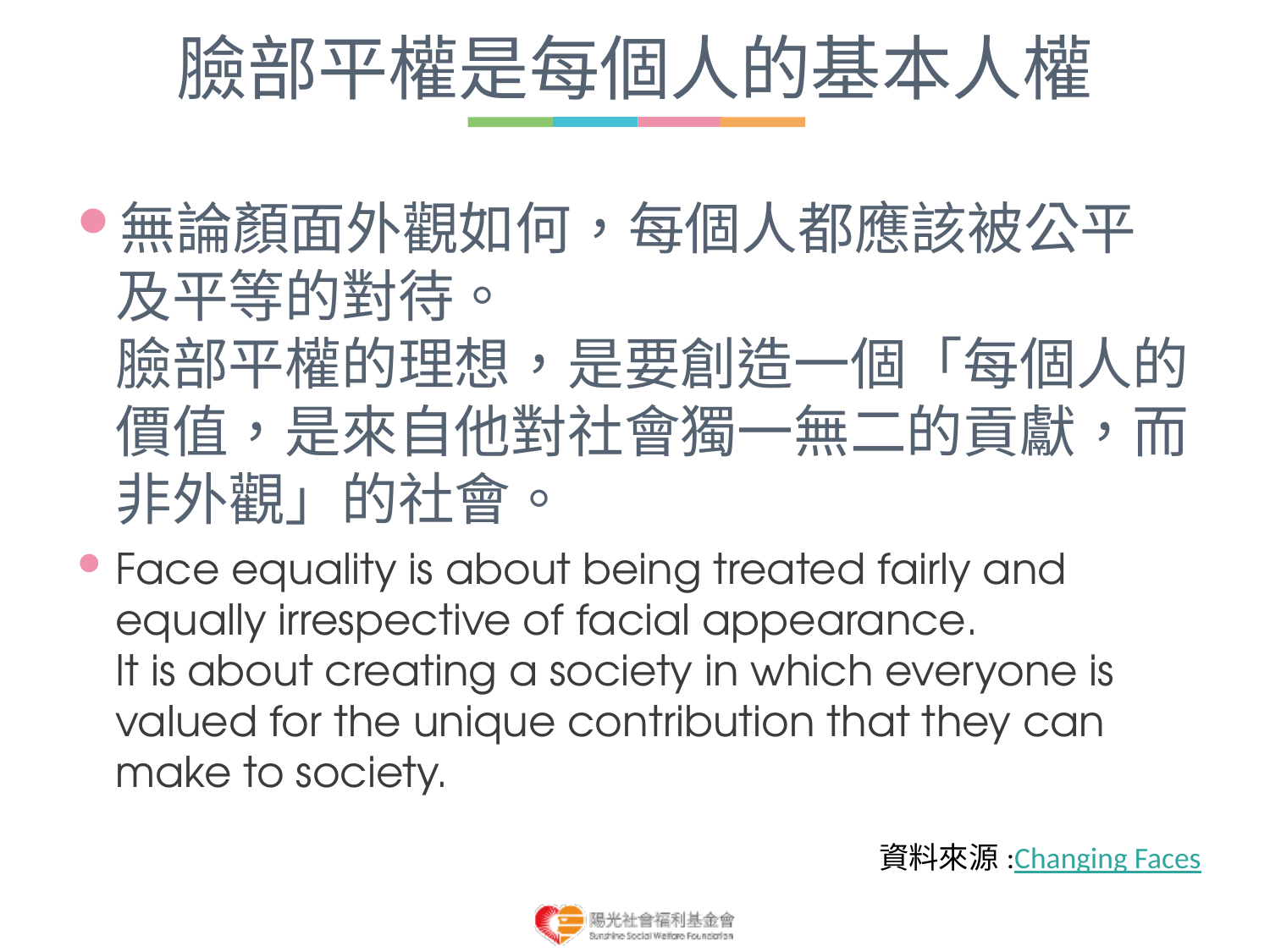

# 臉部平權是每個人的基本人權
無論顏面外觀如何，每個人都應該被公平及平等的對待。
臉部平權的理想，是要創造一個「每個人的價值，是來自他對社會獨一無二的貢獻，而非外觀」的社會。
Face equality is about being treated fairly and equally irrespective of facial appearance.
It is about creating a society in which everyone is valued for the unique contribution that they can make to society.
資料來源:Changing Faces